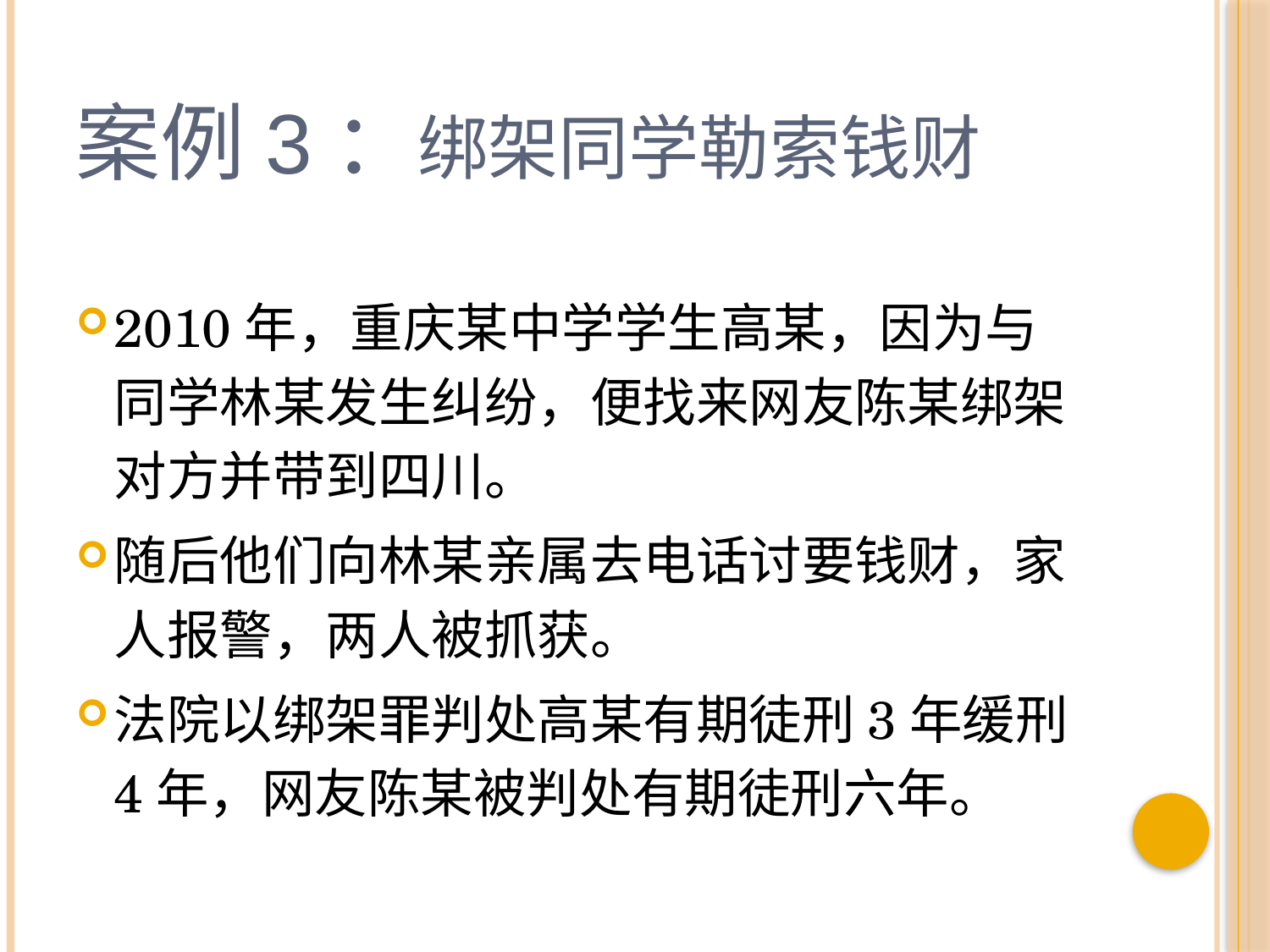

# 案例3：绑架同学勒索钱财
2010年，重庆某中学学生高某，因为与同学林某发生纠纷，便找来网友陈某绑架对方并带到四川。
随后他们向林某亲属去电话讨要钱财，家人报警，两人被抓获。
法院以绑架罪判处高某有期徒刑3年缓刑4年，网友陈某被判处有期徒刑六年。